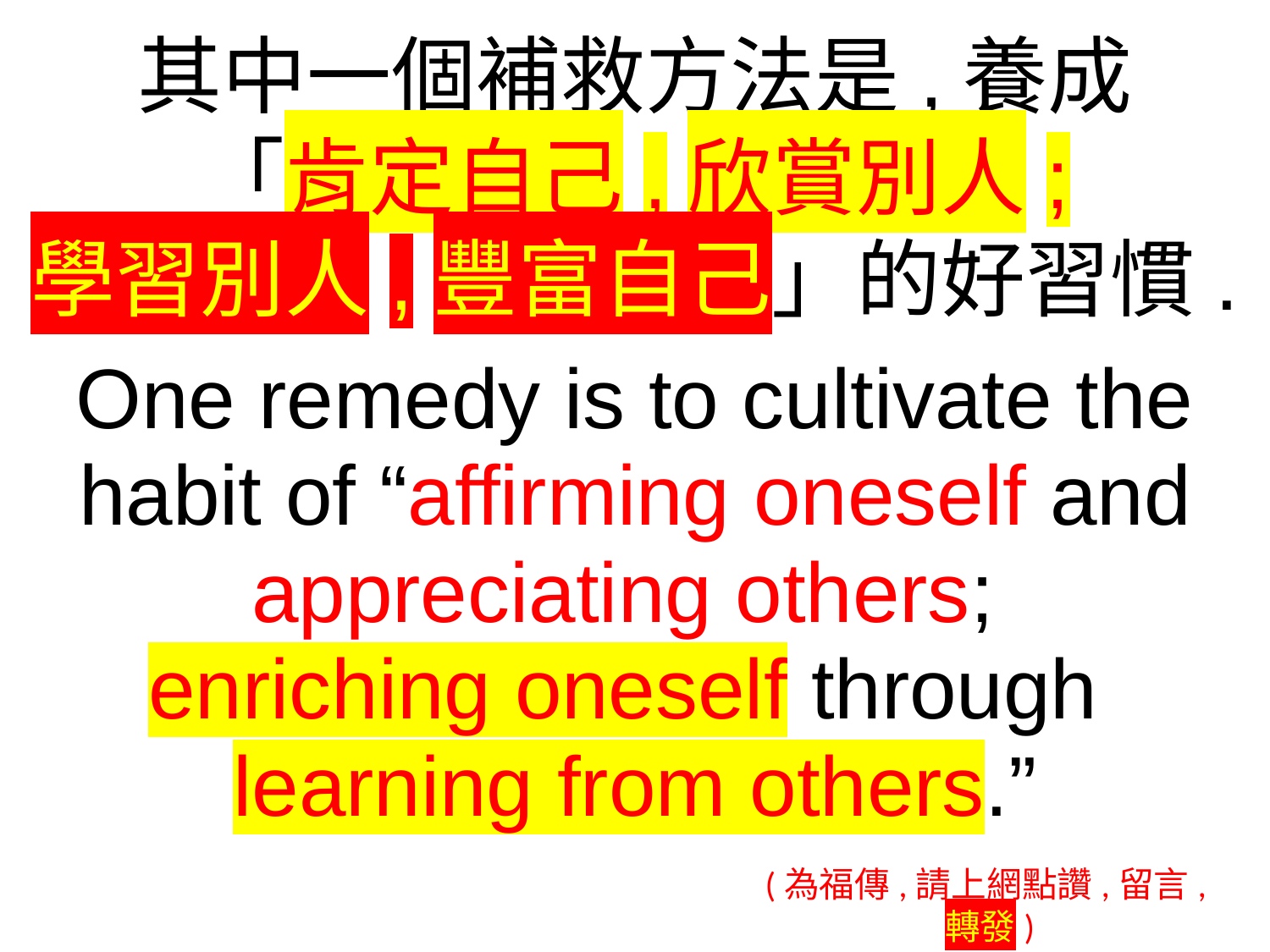

其中一個補救方法是,養成
「肯定自己,欣賞別人;
學習別人,豐富自己」的好習慣.
One remedy is to cultivate the habit of “affirming oneself and appreciating others;
enriching oneself through
learning from others.”
(為福傳,請上網點讚,留言,轉發)